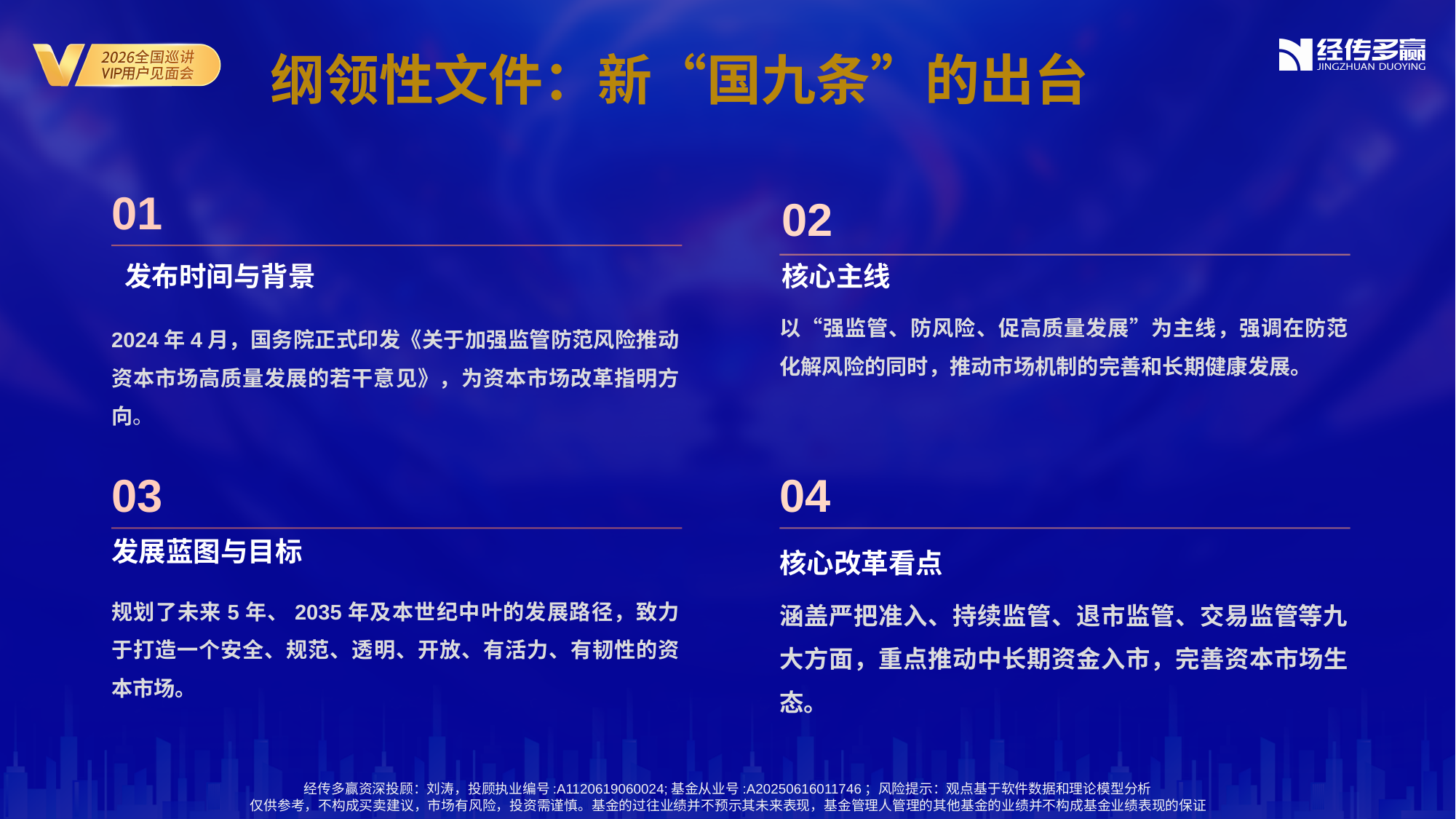

纲领性文件：新“国九条”的出台
01
02
发布时间与背景

核心主线

以“强监管、防风险、促高质量发展”为主线，强调在防范化解风险的同时，推动市场机制的完善和长期健康发展。

2024年4月，国务院正式印发《关于加强监管防范风险推动资本市场高质量发展的若干意见》，为资本市场改革指明方向。

03
04
核心改革看点
发展蓝图与目标

规划了未来5年、2035年及本世纪中叶的发展路径，致力于打造一个安全、规范、透明、开放、有活力、有韧性的资本市场。

涵盖严把准入、持续监管、退市监管、交易监管等九大方面，重点推动中长期资金入市，完善资本市场生态。

经传多赢资深投顾：刘涛，投顾执业编号:A1120619060024;基金从业号:A20250616011746；风险提示：观点基于软件数据和理论模型分析
仅供参考，不构成买卖建议，市场有风险，投资需谨慎。基金的过往业绩并不预示其未来表现，基金管理人管理的其他基金的业绩并不构成基金业绩表现的保证